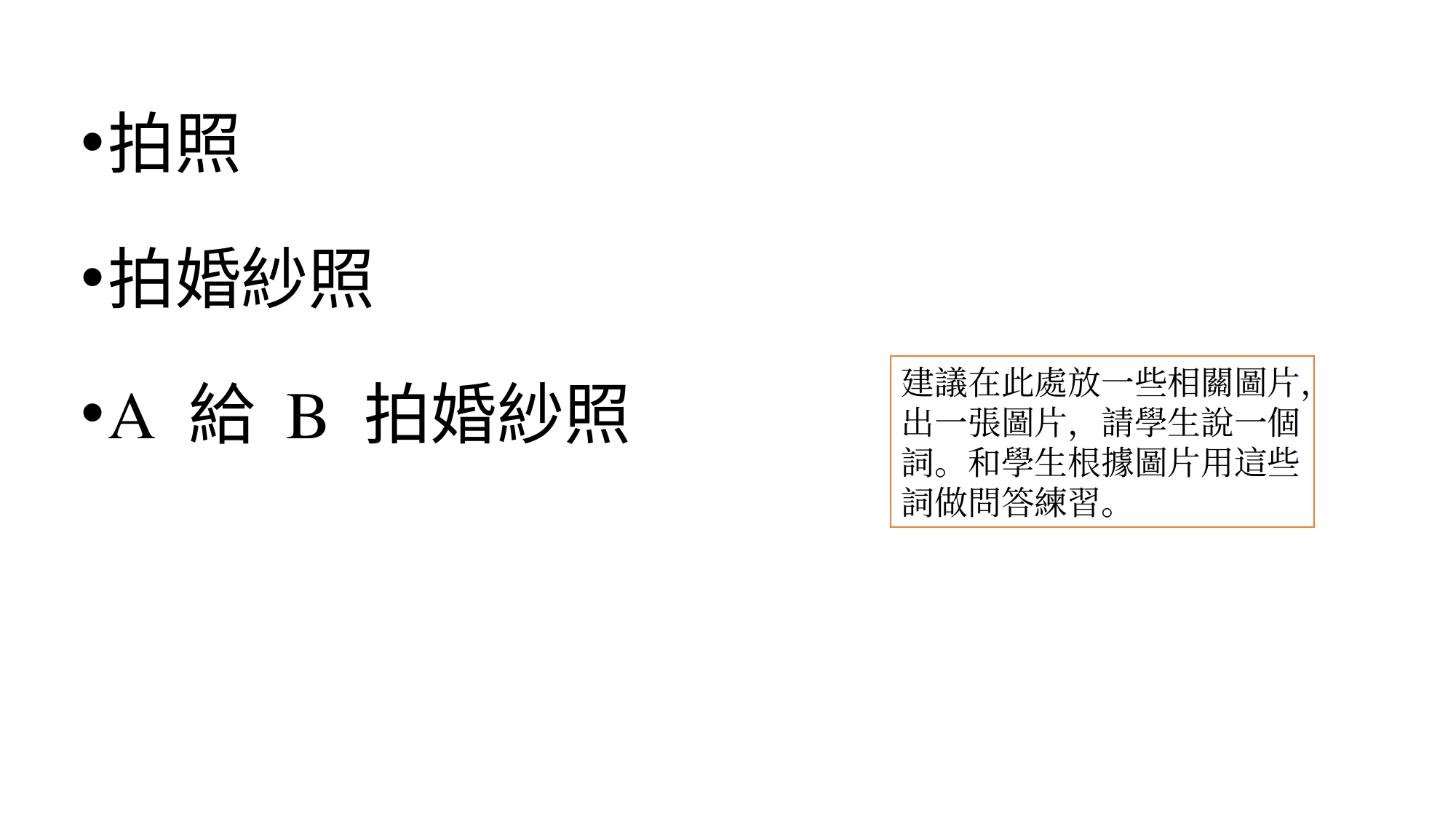

拍照
拍婚紗照
A 給 B 拍婚紗照

建議在此處放一些相關圖片，出一張圖片，請學生說一個詞。和學生根據圖片用這些詞做問答練習。